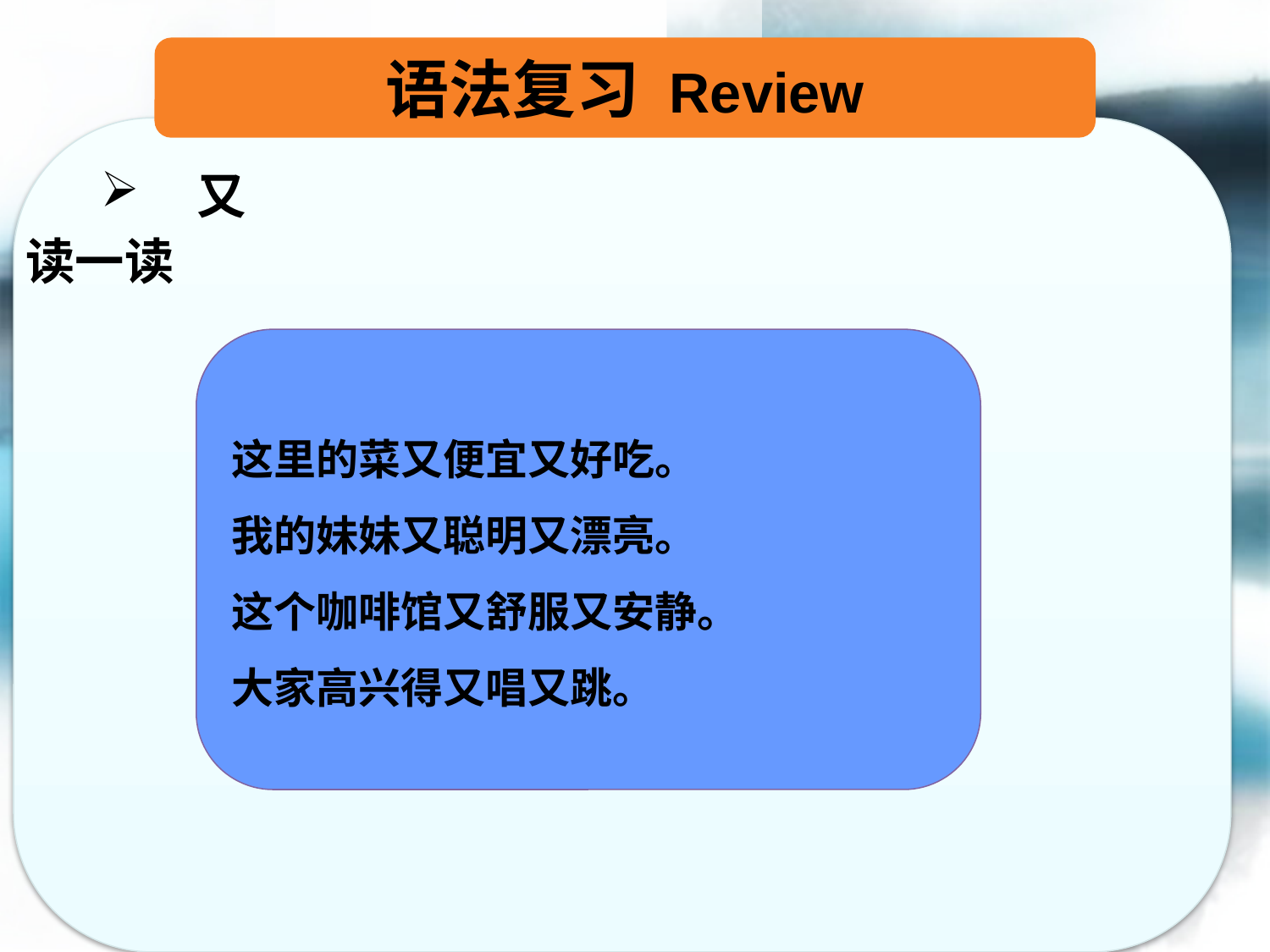

语法复习 Review

    又
读一读
这里的菜又便宜又好吃。
我的妹妹又聪明又漂亮。
这个咖啡馆又舒服又安静。
大家高兴得又唱又跳。